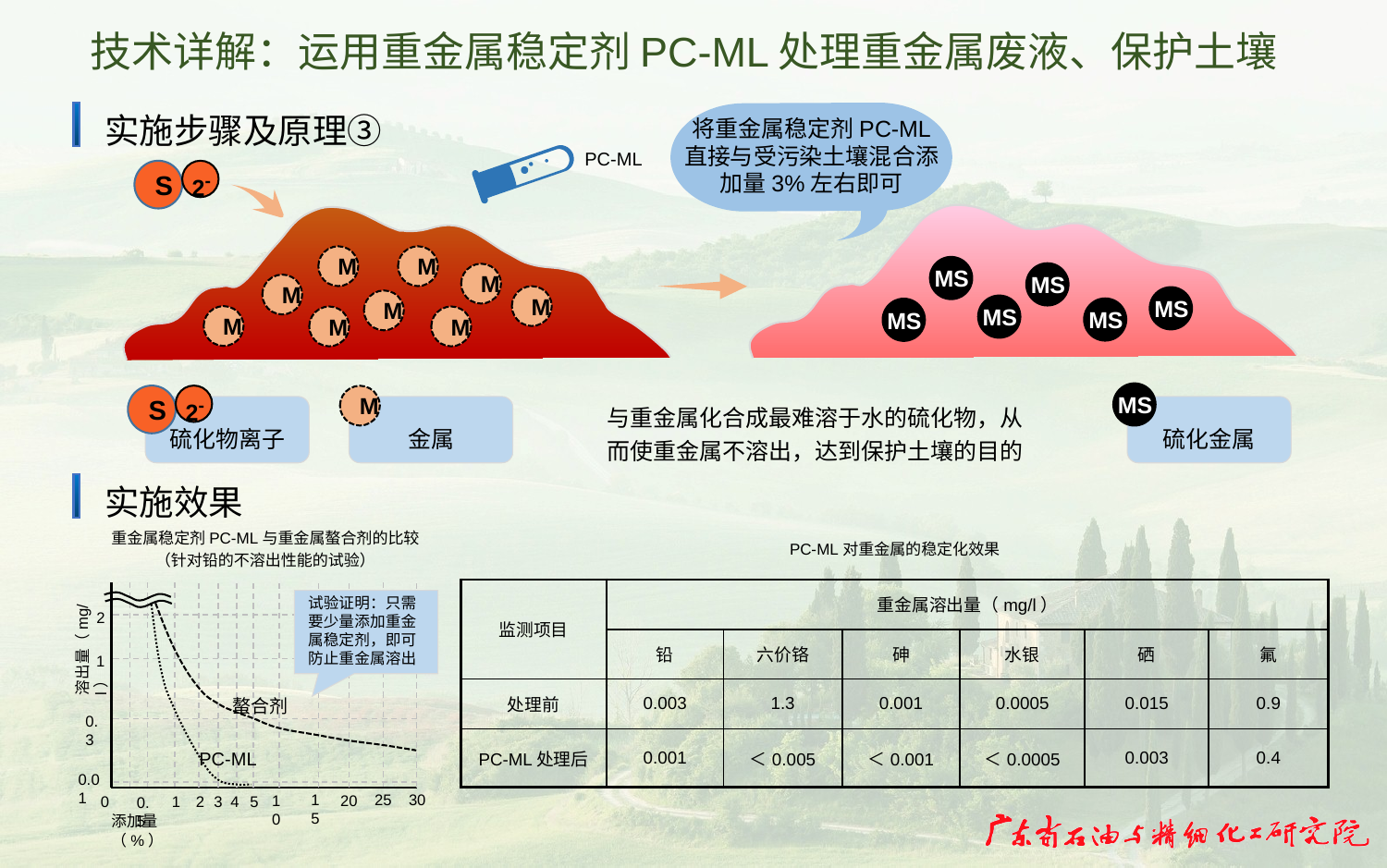

# 技术详解：运用重金属稳定剂PC-ML处理重金属废液、保护土壤
实施步骤及原理③

将重金属稳定剂PC-ML
直接与受污染土壤混合添加量3%左右即可

PC-ML
 2-
S

M
M

MS

MS
M

M
M

MS
M

MS

MS

MS
M
M
M

MS
 2-
S

M
与重金属化合成最难溶于水的硫化物，从而使重金属不溶出，达到保护土壤的目的
硫化物离子
金属
硫化金属
实施效果

重金属稳定剂PC-ML与重金属螯合剂的比较
（针对铅的不溶出性能的试验）
PC-ML对重金属的稳定化效果
2
溶出量（mg/l）
1
0.3
0.01
25
30
15
20
10
5
0
1
3
2
4
0.5
添加量（%）

| 监测项目 | 重金属溶出量（mg/l） |  |  |  |  |  |
| --- | --- | --- | --- | --- | --- | --- |
|  | 铅 | 六价铬 | 砷 | 水银 | 硒 | 氟 |
| 处理前 | 0.003 | 1.3 | 0.001 | 0.0005 | 0.015 | 0.9 |
| PC-ML处理后 | 0.001 | ＜0.005 | ＜0.001 | ＜0.0005 | 0.003 | 0.4 |
试验证明：只需要少量添加重金属稳定剂，即可防止重金属溶出
螯合剂
PC-ML